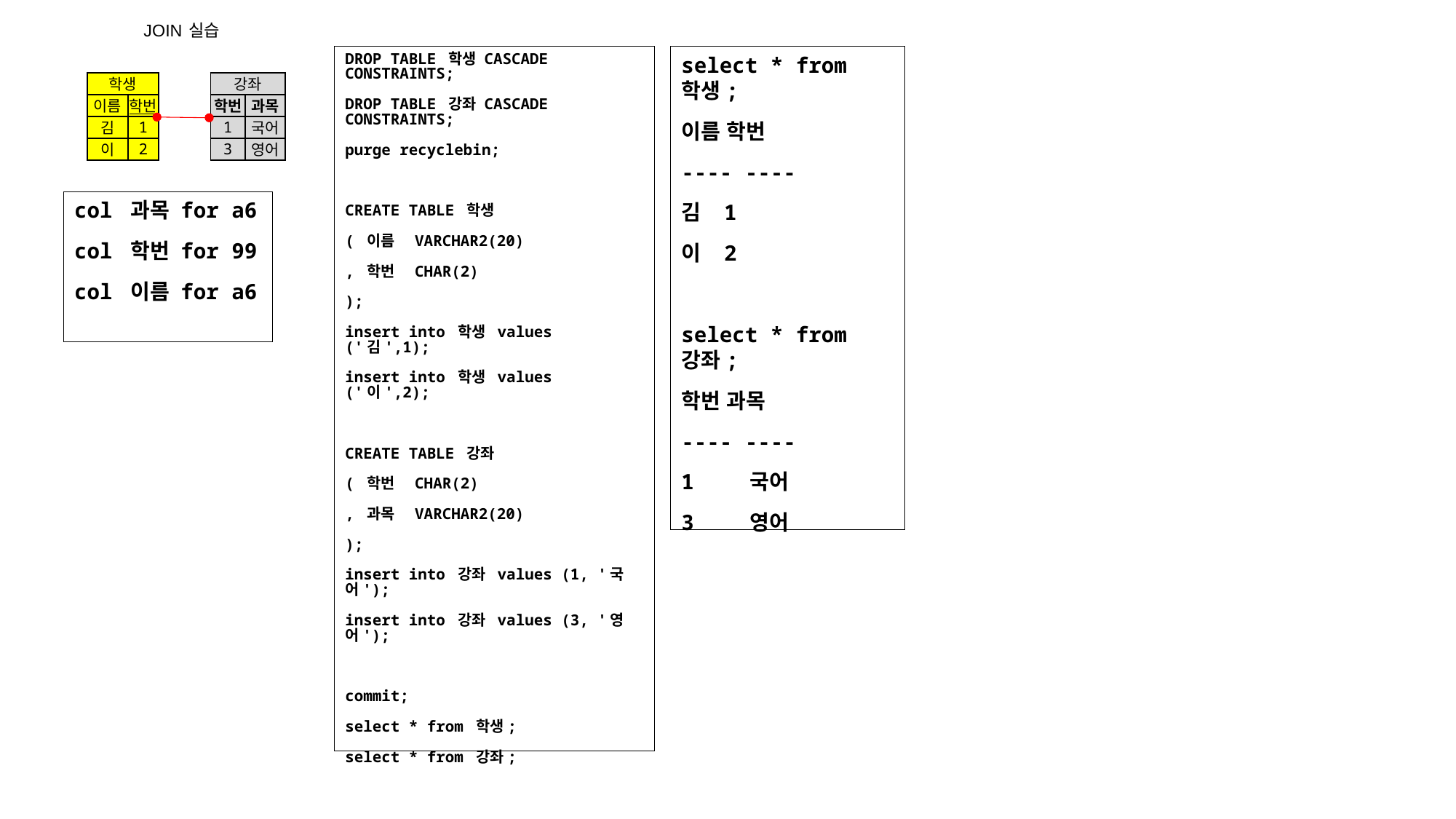

JOIN 실습
DROP TABLE 학생 CASCADE CONSTRAINTS;
DROP TABLE 강좌 CASCADE CONSTRAINTS;
purge recyclebin;

CREATE TABLE 학생
( 이름    VARCHAR2(20)
, 학번    CHAR(2)
);
insert into 학생  values ('김',1);
insert into 학생  values ('이',2);

CREATE TABLE 강좌
( 학번    CHAR(2)
, 과목    VARCHAR2(20)
);
insert into 강좌  values (1, '국어');
insert into 강좌  values (3, '영어');

commit;
select * from 학생;
select * from 강좌;

select * from 학생;
이름 학번
---- ----
김   1
이   2

select * from 강좌;
학번 과목
---- ----
1    국어
3    영어
| 학생 |  |
| --- | --- |
| 이름 | 학번 |
| 김 | 1 |
| 이 | 2 |
| 강좌 |  |
| --- | --- |
| 학번 | 과목 |
| 1 | 국어 |
| 3 | 영어 |
col 과목 for a6
col 학번 for 99
col 이름 for a6